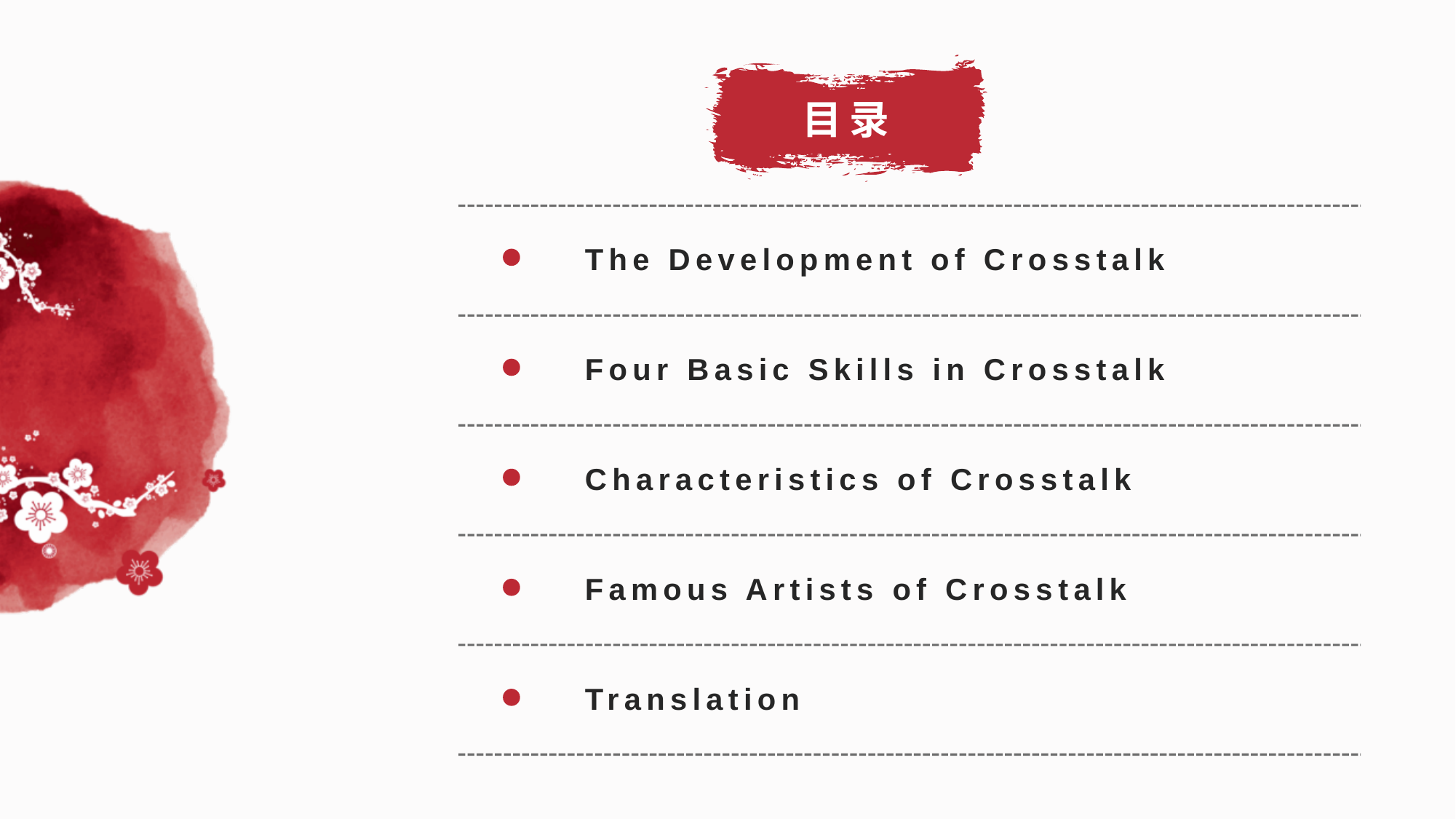

The Development of Crosstalk
Four Basic Skills in Crosstalk

Characteristics of Crosstalk
目录
Famous Artists of Crosstalk

Translation